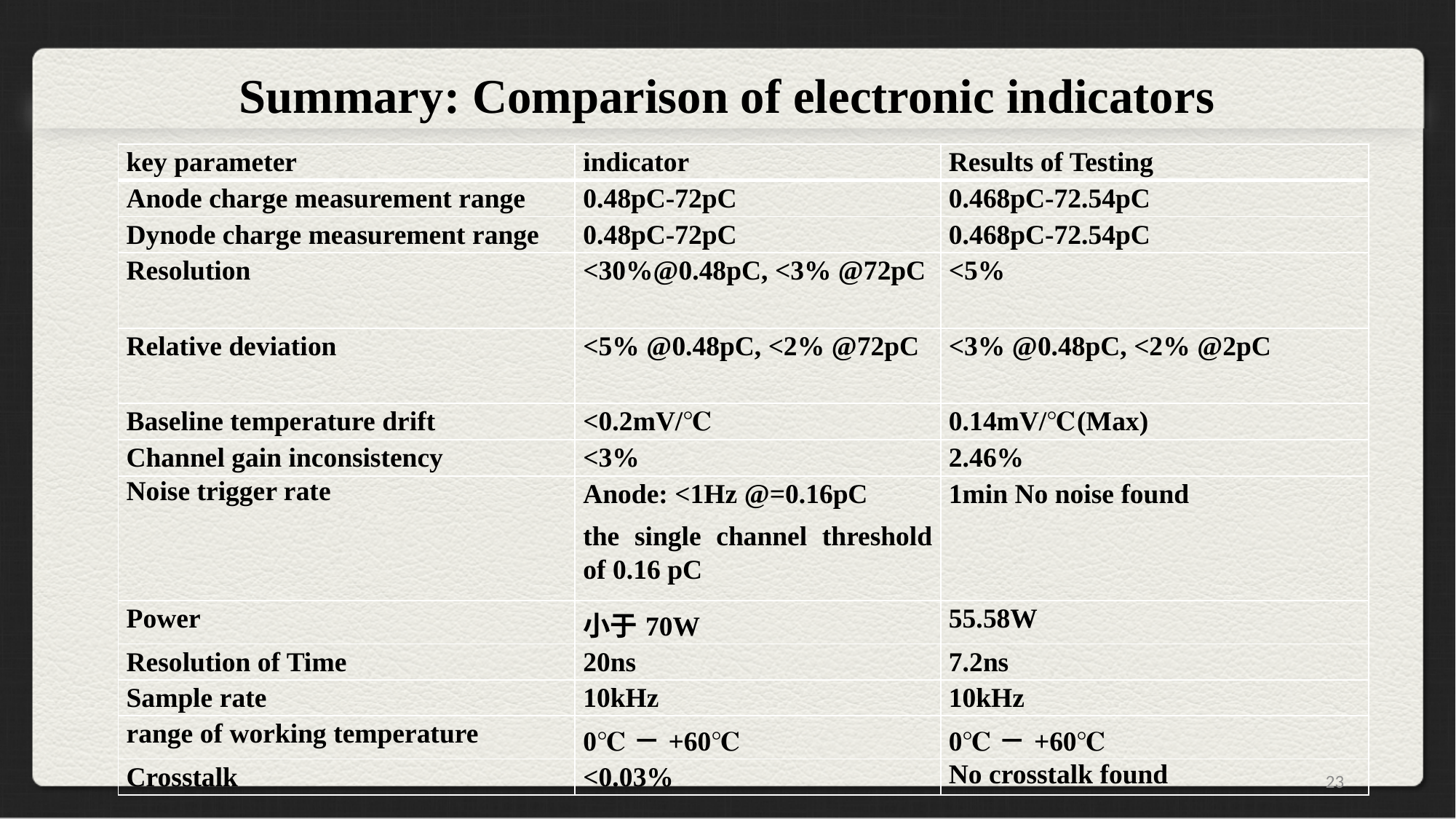

# Summary: Comparison of electronic indicators
| key parameter | indicator | Results of Testing |
| --- | --- | --- |
| Anode charge measurement range | 0.48pC-72pC | 0.468pC-72.54pC |
| Dynode charge measurement range | 0.48pC-72pC | 0.468pC-72.54pC |
| Resolution | <30%@0.48pC, <3% @72pC | <5% |
| Relative deviation | <5% @0.48pC, <2% @72pC | <3% @0.48pC, <2% @2pC |
| Baseline temperature drift | <0.2mV/℃ | 0.14mV/℃(Max) |
| Channel gain inconsistency | <3% | 2.46% |
| Noise trigger rate | Anode: <1Hz @=0.16pC the single channel threshold of 0.16 pC | 1min No noise found |
| Power | 小于70W | 55.58W |
| Resolution of Time | 20ns | 7.2ns |
| Sample rate | 10kHz | 10kHz |
| range of working temperature | 0℃－+60℃ | 0℃－+60℃ |
| Crosstalk | <0.03% | No crosstalk found |
23